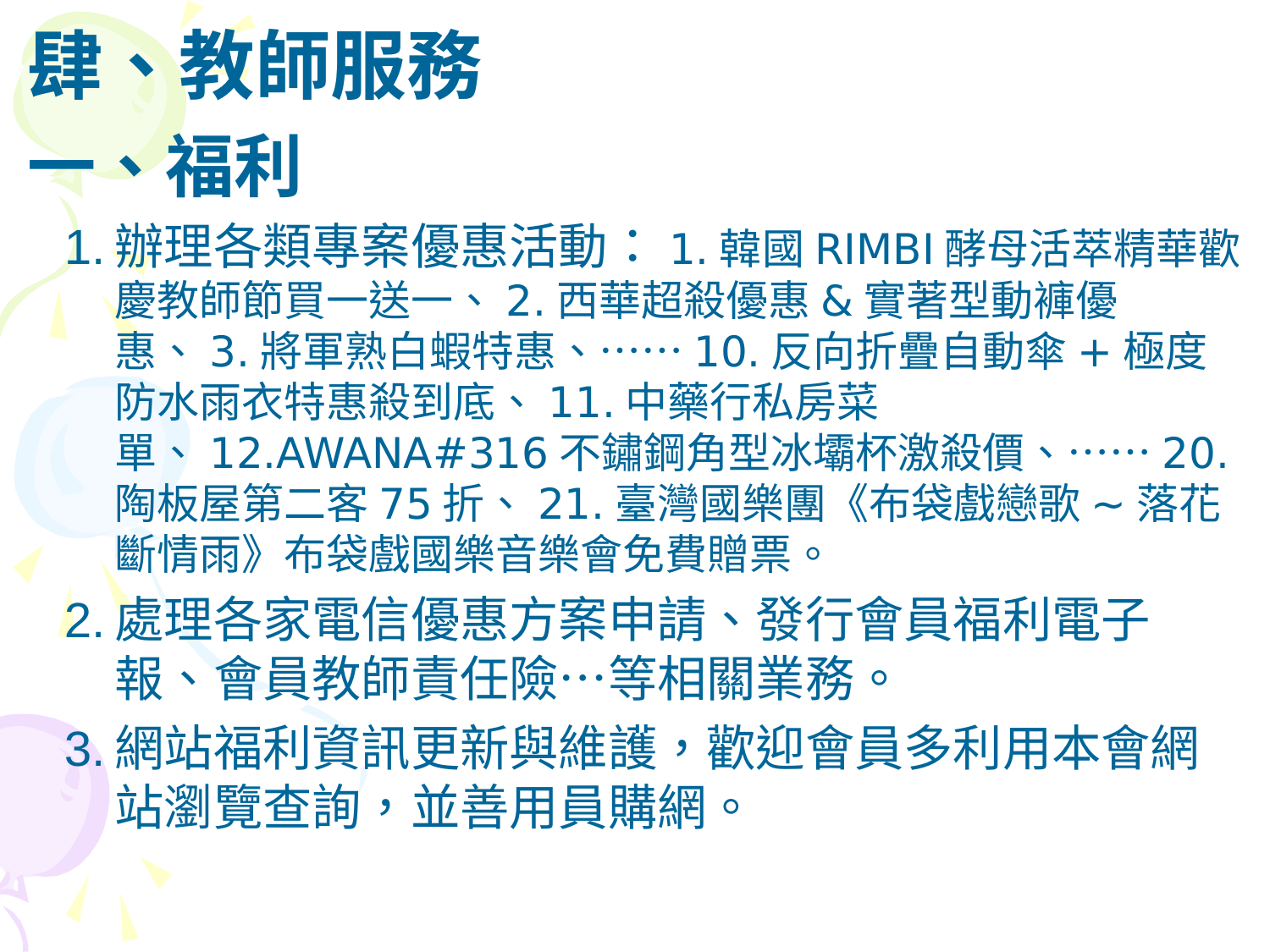

肆、教師服務
一、福利
辦理各類專案優惠活動：1.韓國RIMBI酵母活萃精華歡慶教師節買一送一、2.西華超殺優惠&實著型動褲優惠、3.將軍熟白蝦特惠、……10.反向折疊自動傘+極度防水雨衣特惠殺到底、11.中藥行私房菜單、12.AWANA#316不鏽鋼角型冰壩杯激殺價、……20.陶板屋第二客75折、21.臺灣國樂團《布袋戲戀歌~落花斷情雨》布袋戲國樂音樂會免費贈票。
處理各家電信優惠方案申請、發行會員福利電子報、會員教師責任險…等相關業務。
網站福利資訊更新與維護，歡迎會員多利用本會網站瀏覽查詢，並善用員購網。